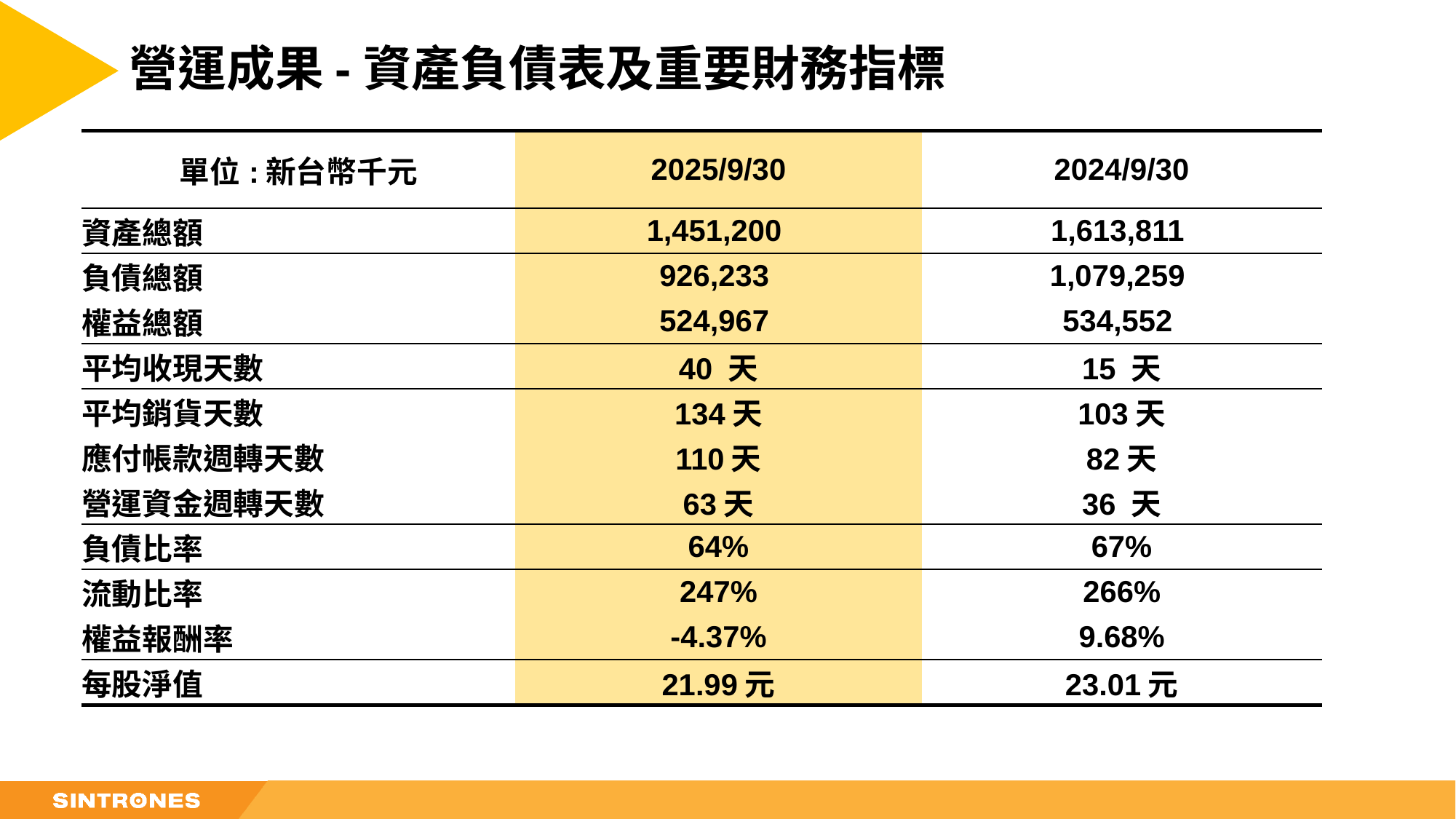

# 營運成果-資產負債表及重要財務指標
| 單位:新台幣千元 | 2025/9/30 | 2024/9/30 |
| --- | --- | --- |
| 資產總額 | 1,451,200 | 1,613,811 |
| 負債總額 | 926,233 | 1,079,259 |
| 權益總額 | 524,967 | 534,552 |
| 平均收現天數 | 40 天 | 15 天 |
| 平均銷貨天數 | 134天 | 103天 |
| 應付帳款週轉天數 | 110天 | 82天 |
| 營運資金週轉天數 | 63天 | 36 天 |
| 負債比率 | 64% | 67% |
| 流動比率 | 247% | 266% |
| 權益報酬率 | -4.37% | 9.68% |
| 每股淨值 | 21.99元 | 23.01元 |